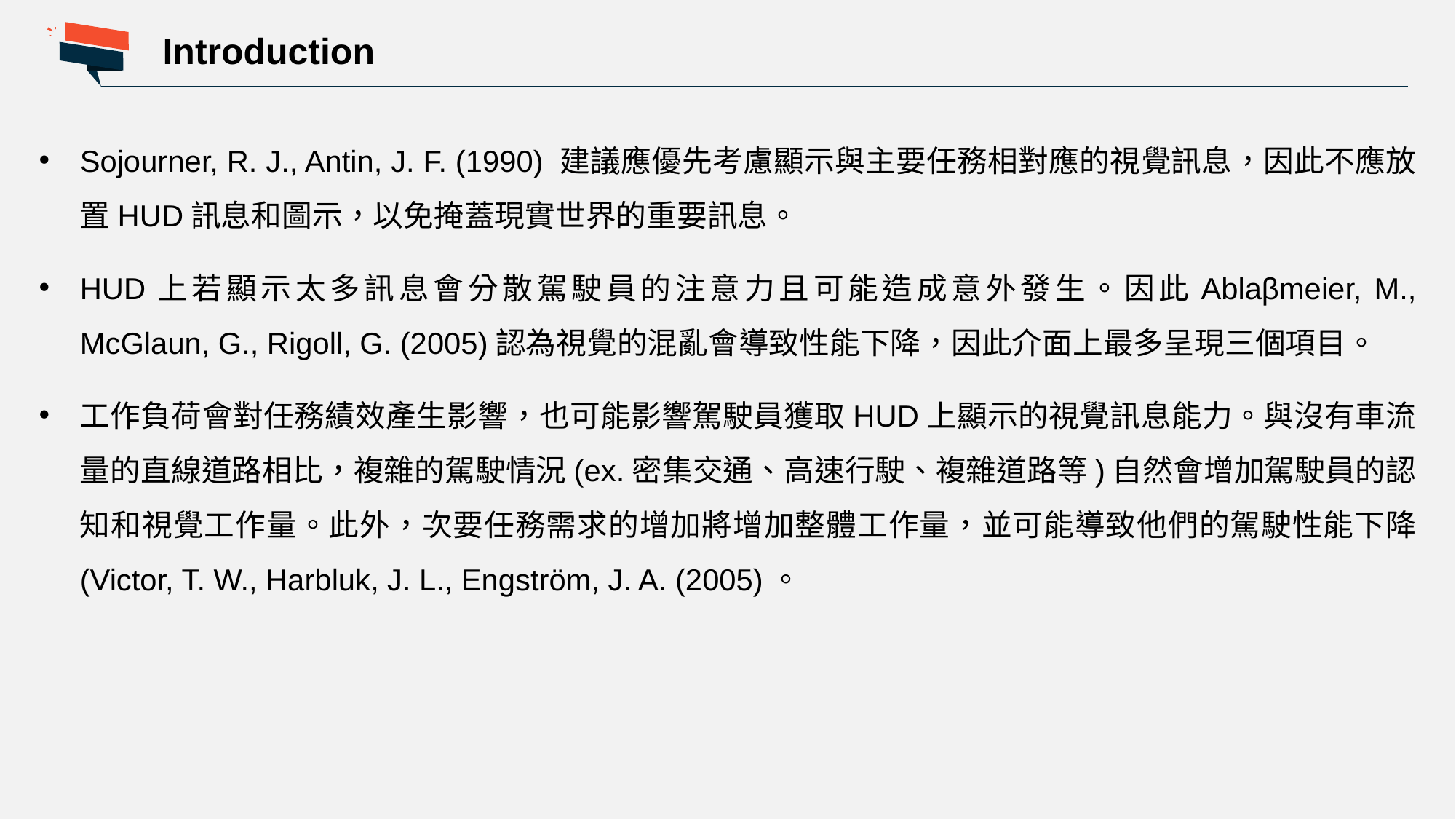

Introduction

Sojourner, R. J., Antin, J. F. (1990) 建議應優先考慮顯示與主要任務相對應的視覺訊息，因此不應放置HUD訊息和圖示，以免掩蓋現實世界的重要訊息。
HUD上若顯示太多訊息會分散駕駛員的注意力且可能造成意外發生。因此Ablaβmeier, M., McGlaun, G., Rigoll, G. (2005)認為視覺的混亂會導致性能下降，因此介面上最多呈現三個項目。
工作負荷會對任務績效產生影響，也可能影響駕駛員獲取HUD上顯示的視覺訊息能力。與沒有車流量的直線道路相比，複雜的駕駛情況(ex.密集交通、高速行駛、複雜道路等)自然會增加駕駛員的認知和視覺工作量。此外，次要任務需求的增加將增加整體工作量，並可能導致他們的駕駛性能下降 (Victor, T. W., Harbluk, J. L., Engström, J. A. (2005)。